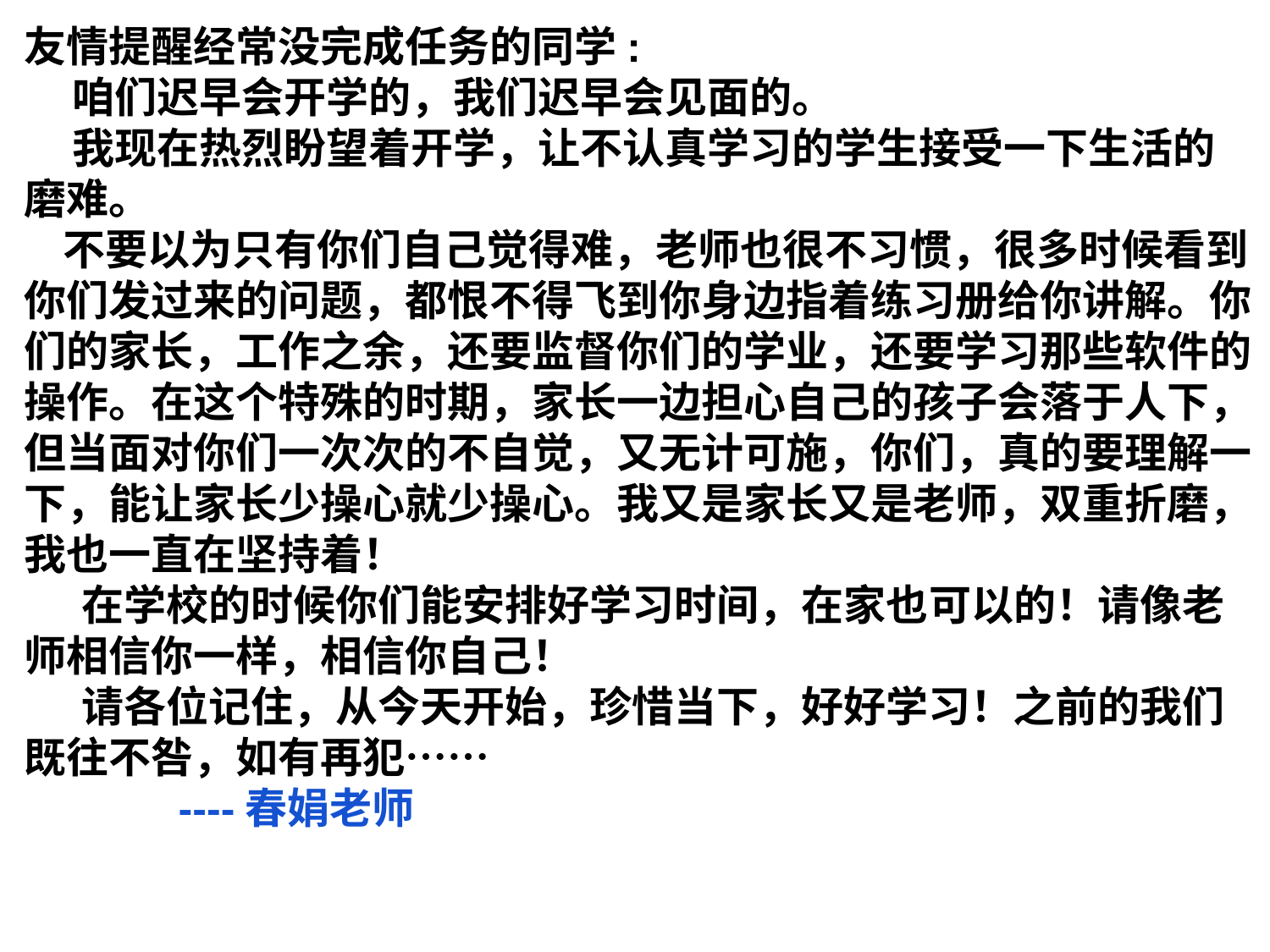

友情提醒经常没完成任务的同学:
    咱们迟早会开学的，我们迟早会见面的。
    我现在热烈盼望着开学，让不认真学习的学生接受一下生活的磨难。
   不要以为只有你们自己觉得难，老师也很不习惯，很多时候看到你们发过来的问题，都恨不得飞到你身边指着练习册给你讲解。你们的家长，工作之余，还要监督你们的学业，还要学习那些软件的操作。在这个特殊的时期，家长一边担心自己的孩子会落于人下，但当面对你们一次次的不自觉，又无计可施，你们，真的要理解一下，能让家长少操心就少操心。我又是家长又是老师，双重折磨，我也一直在坚持着！
     在学校的时候你们能安排好学习时间，在家也可以的！请像老师相信你一样，相信你自己！
     请各位记住，从今天开始，珍惜当下，好好学习！之前的我们既往不咎，如有再犯……
             ----春娟老师